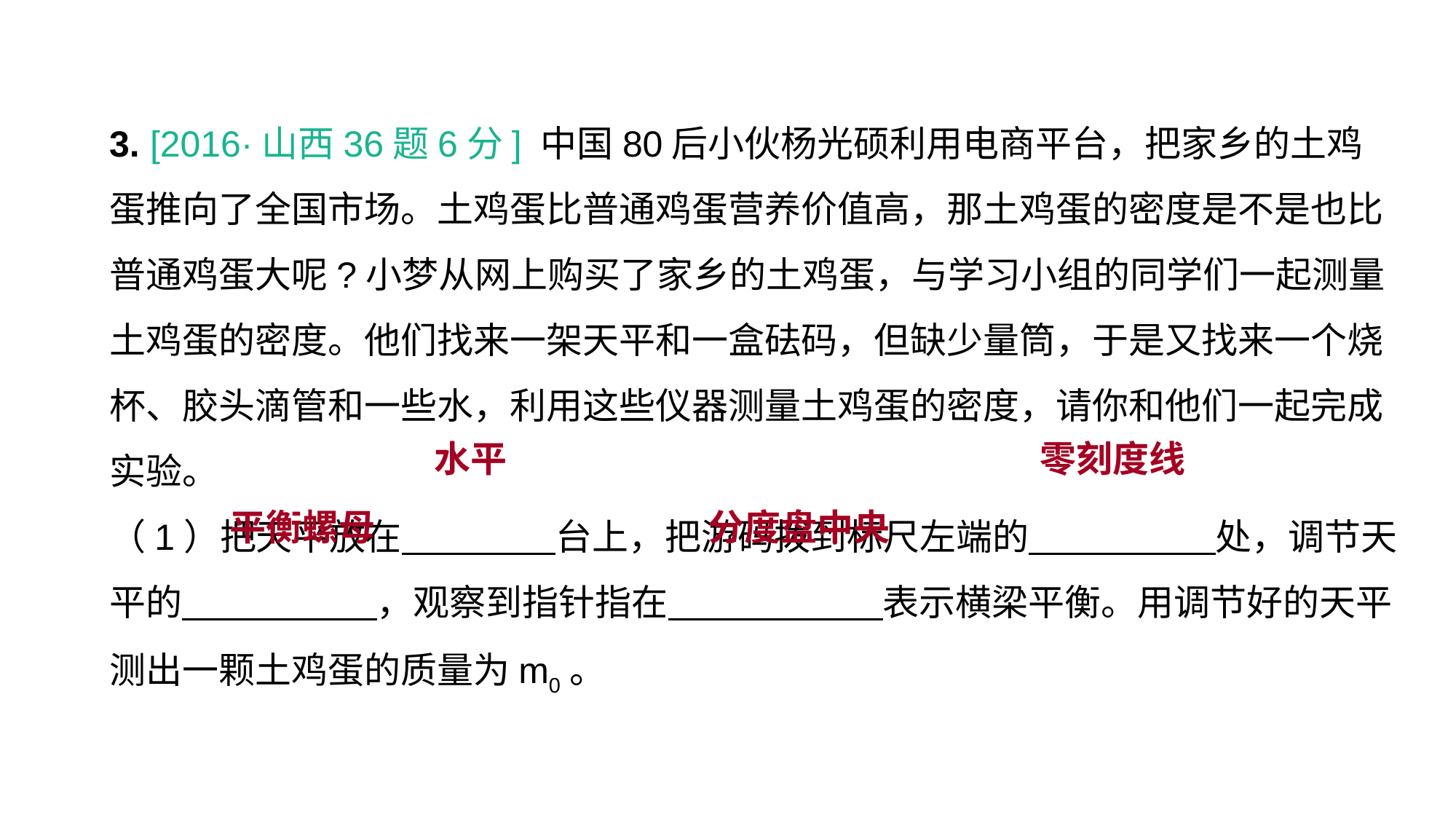

3. [2016·山西36题6分] 中国80后小伙杨光硕利用电商平台，把家乡的土鸡蛋推向了全国市场。土鸡蛋比普通鸡蛋营养价值高，那土鸡蛋的密度是不是也比普通鸡蛋大呢?小梦从网上购买了家乡的土鸡蛋，与学习小组的同学们一起测量土鸡蛋的密度。他们找来一架天平和一盒砝码，但缺少量筒，于是又找来一个烧杯、胶头滴管和一些水，利用这些仪器测量土鸡蛋的密度，请你和他们一起完成实验。
（1）把天平放在　　　 　台上，把游码拨到标尺左端的　　     　　处，调节天平的　　      　　，观察到指针指在　　　    　　表示横梁平衡。用调节好的天平测出一颗土鸡蛋的质量为m0。
真题回顾 把握考向
水平
零刻度线
平衡螺母
分度盘中央